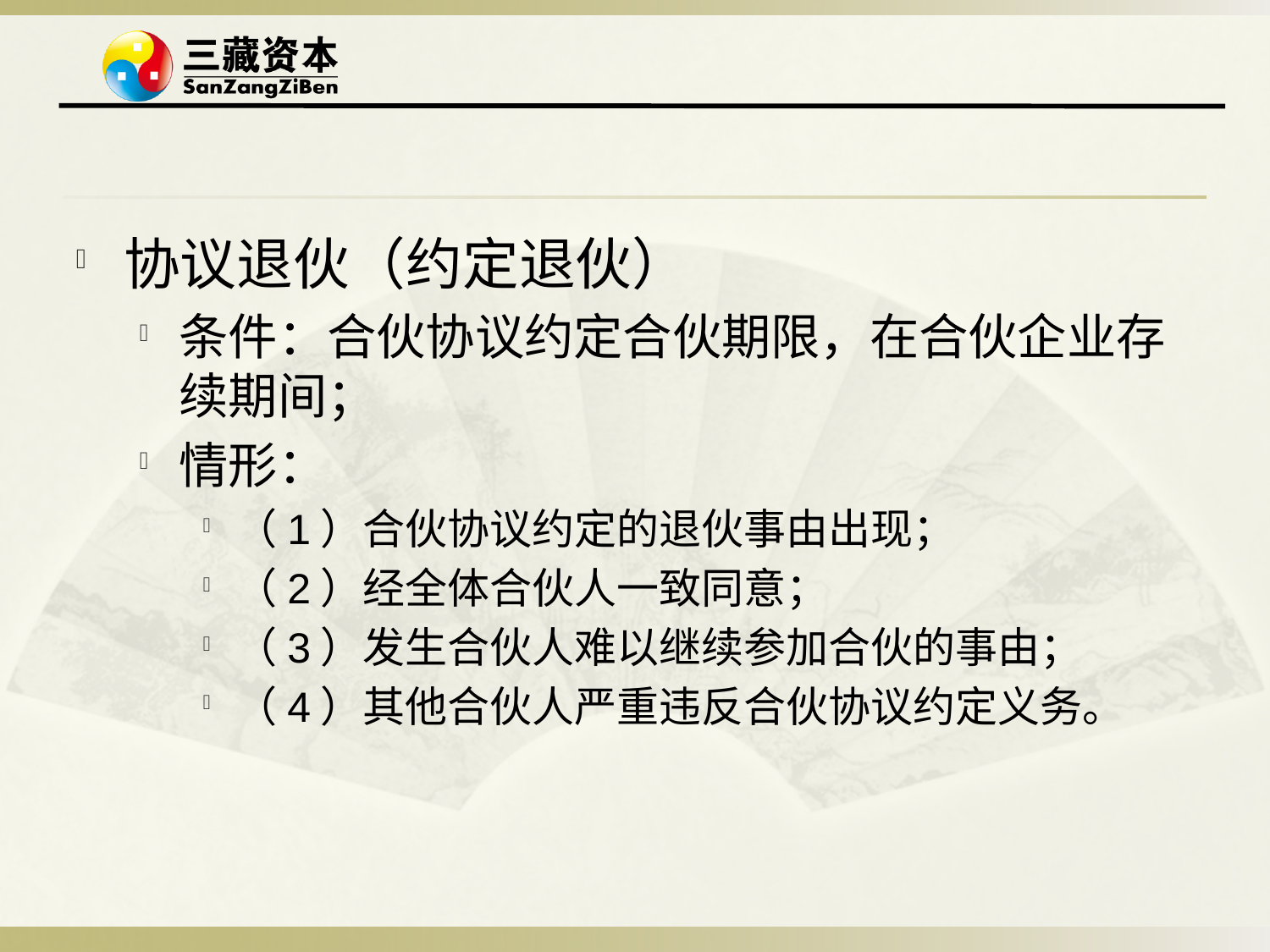

#
协议退伙（约定退伙）
条件：合伙协议约定合伙期限，在合伙企业存续期间；
情形：
（1）合伙协议约定的退伙事由出现；
（2）经全体合伙人一致同意；
（3）发生合伙人难以继续参加合伙的事由；
（4）其他合伙人严重违反合伙协议约定义务。